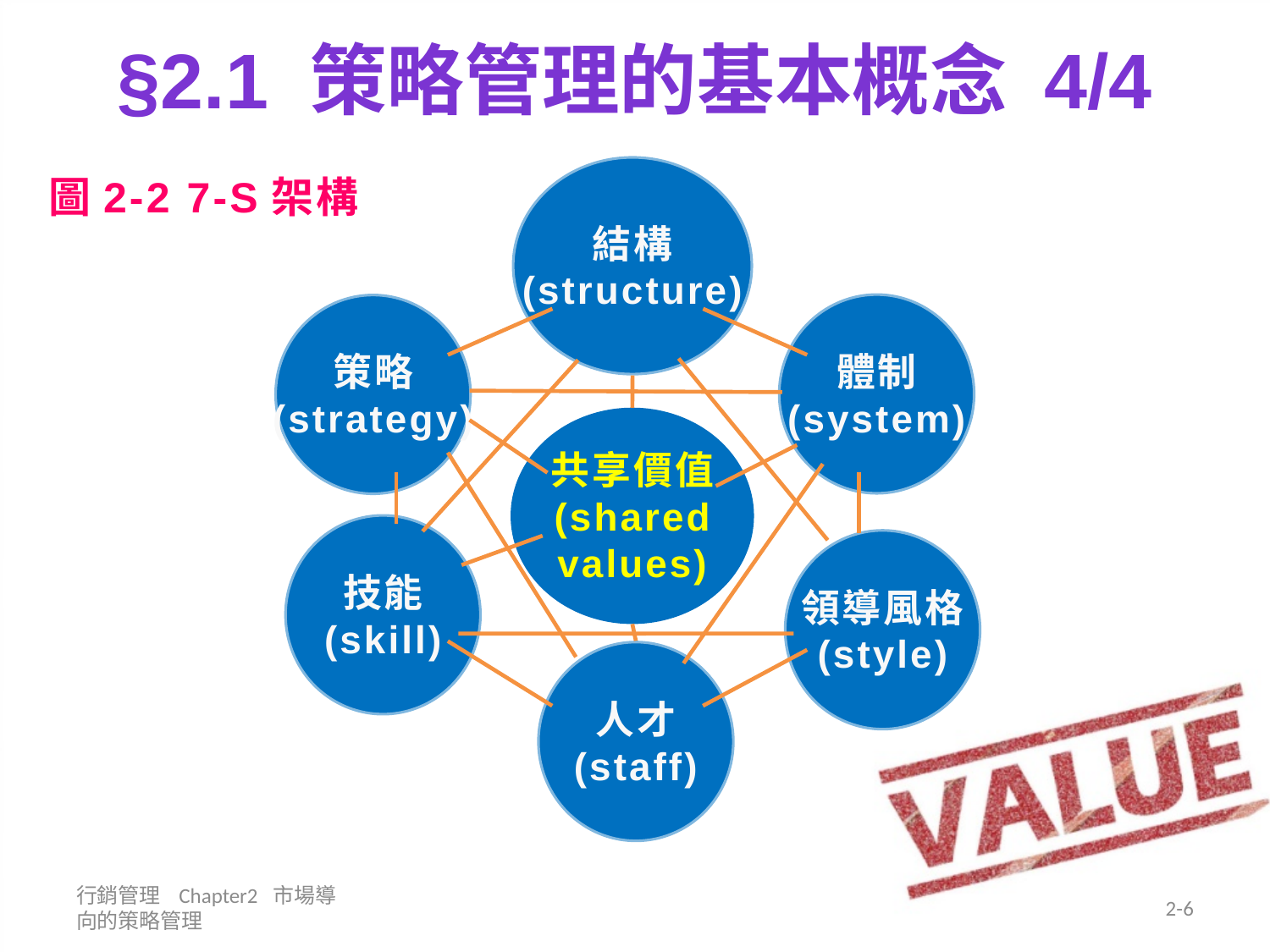

§2.1 策略管理的基本概念 4/4
# 圖2-2 7-S架構
結構
(structure)
體制
(system)
策略
(strategy)

共享價值
(shared
values)
技能
(skill)
領導風格
(style)
人才
(staff)
行銷管理  Chapter2  市場導向的策略管理
2-6